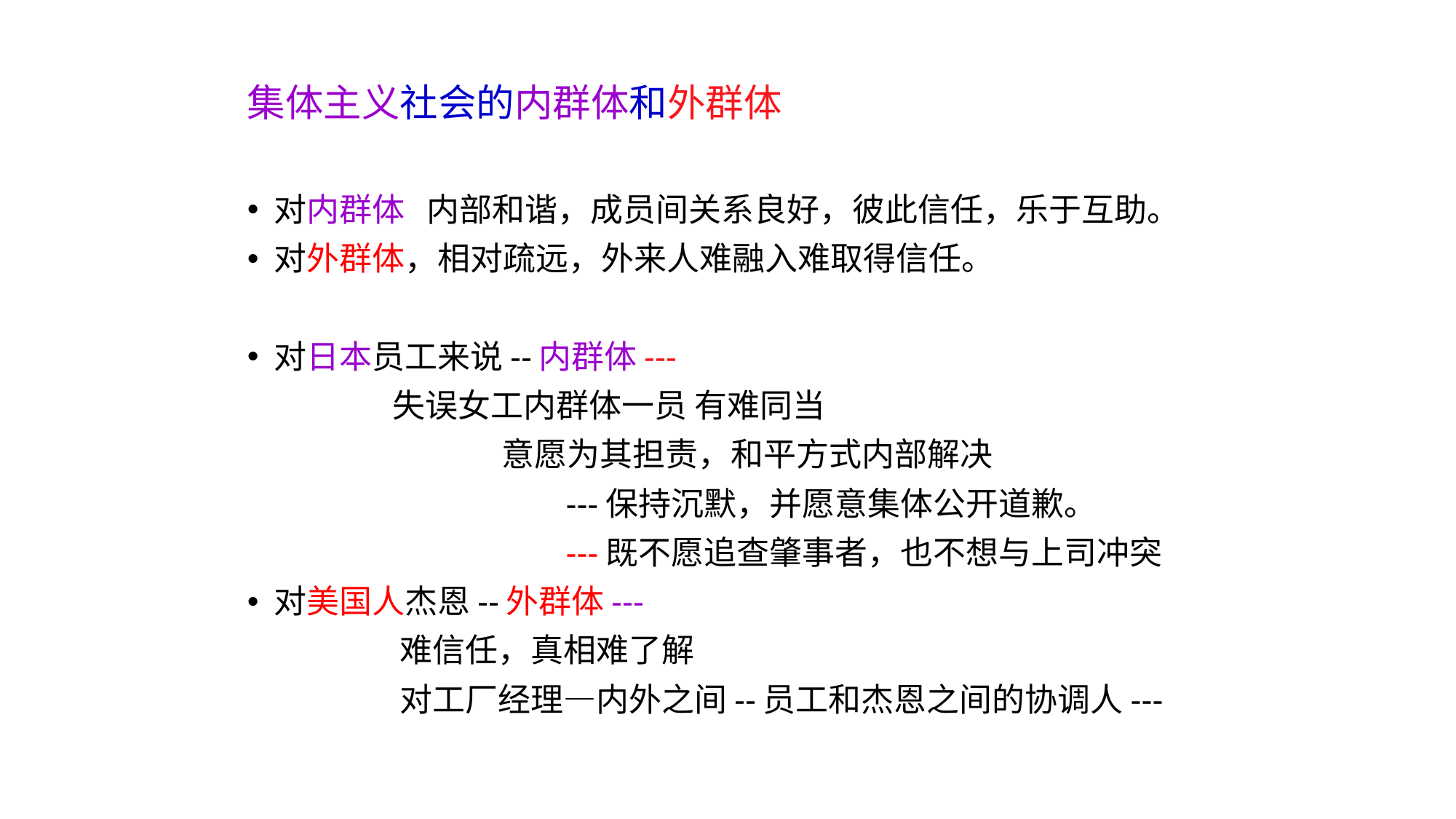

集体主义社会的内群体和外群体

对内群体   内部和谐，成员间关系良好，彼此信任，乐于互助。
对外群体，相对疏远，外来人难融入难取得信任。

对日本员工来说--内群体---
                   失误女工内群体一员 有难同当
                                  意愿为其担责，和平方式内部解决
                                   ---保持沉默，并愿意集体公开道歉。
                                   ---既不愿追查肇事者，也不想与上司冲突
对美国人杰恩--外群体---
                    难信任，真相难了解
                    对工厂经理—内外之间--员工和杰恩之间的协调人---